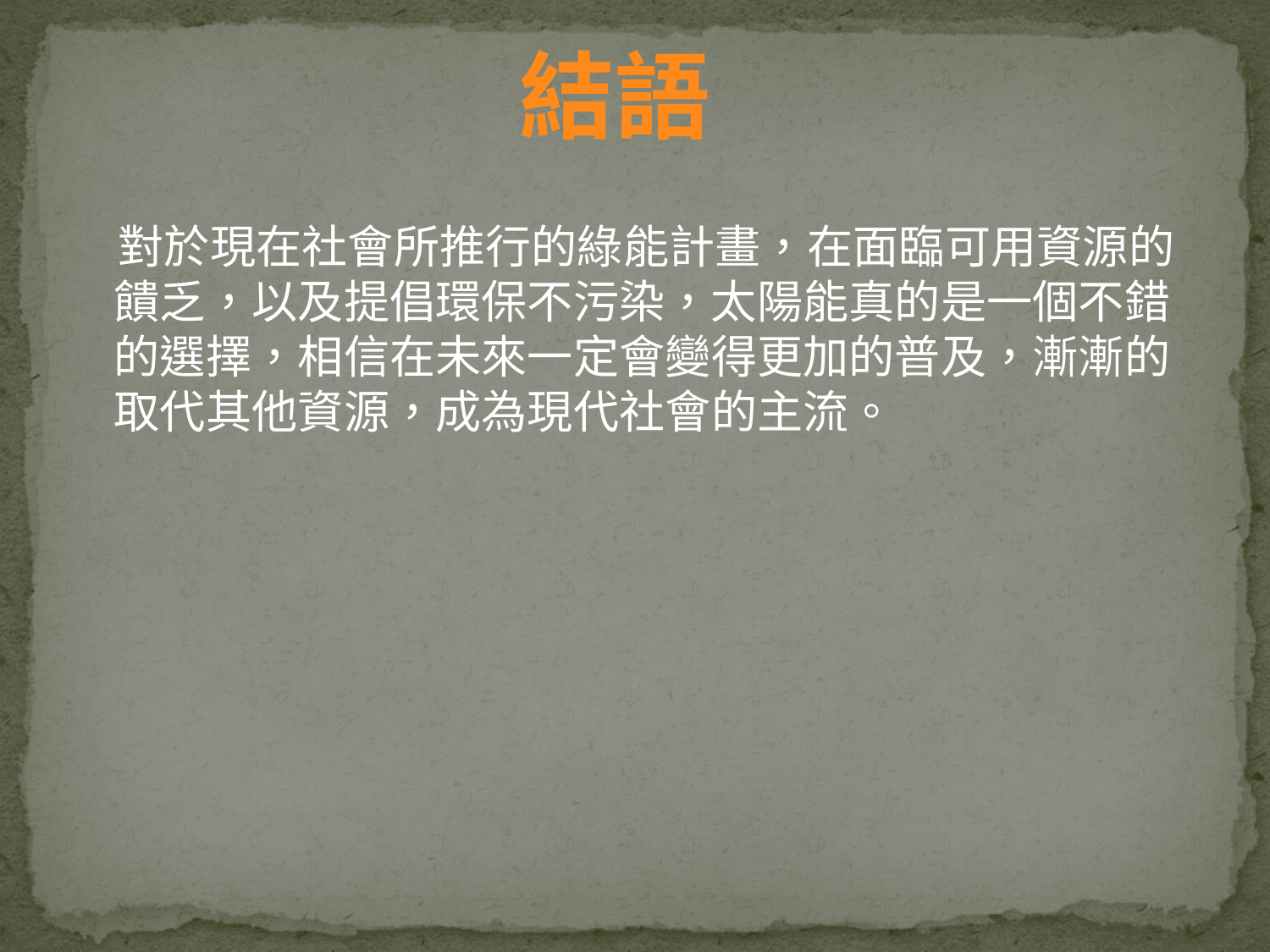

結語
   對於現在社會所推行的綠能計畫，在面臨可用資源的饋乏，以及提倡環保不污染，太陽能真的是一個不錯的選擇，相信在未來一定會變得更加的普及，漸漸的取代其他資源，成為現代社會的主流。